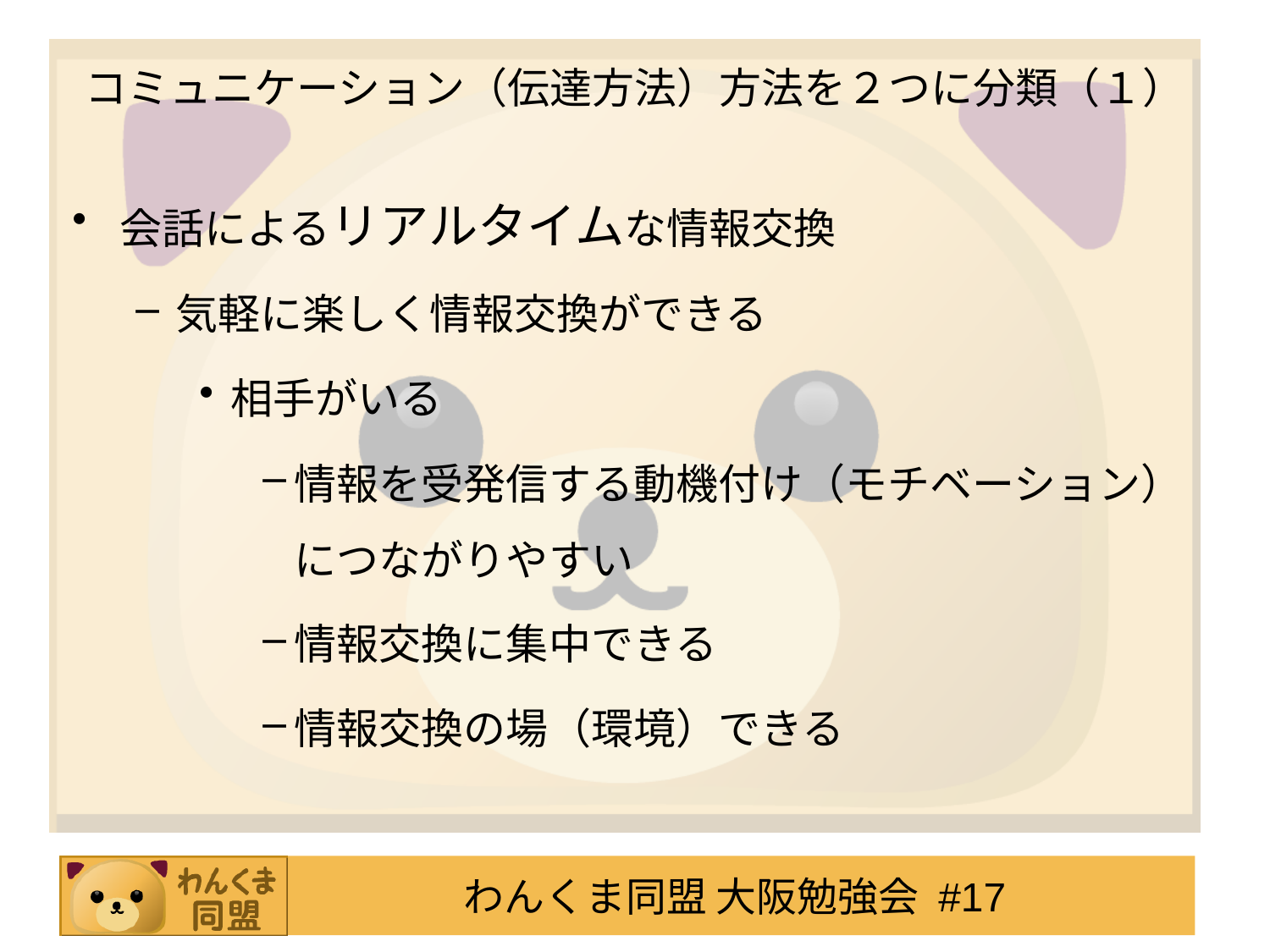

# コミュニケーション（伝達方法）方法を２つに分類（１）
会話によるリアルタイムな情報交換
気軽に楽しく情報交換ができる
相手がいる
情報を受発信する動機付け（モチベーション）につながりやすい
情報交換に集中できる
情報交換の場（環境）できる